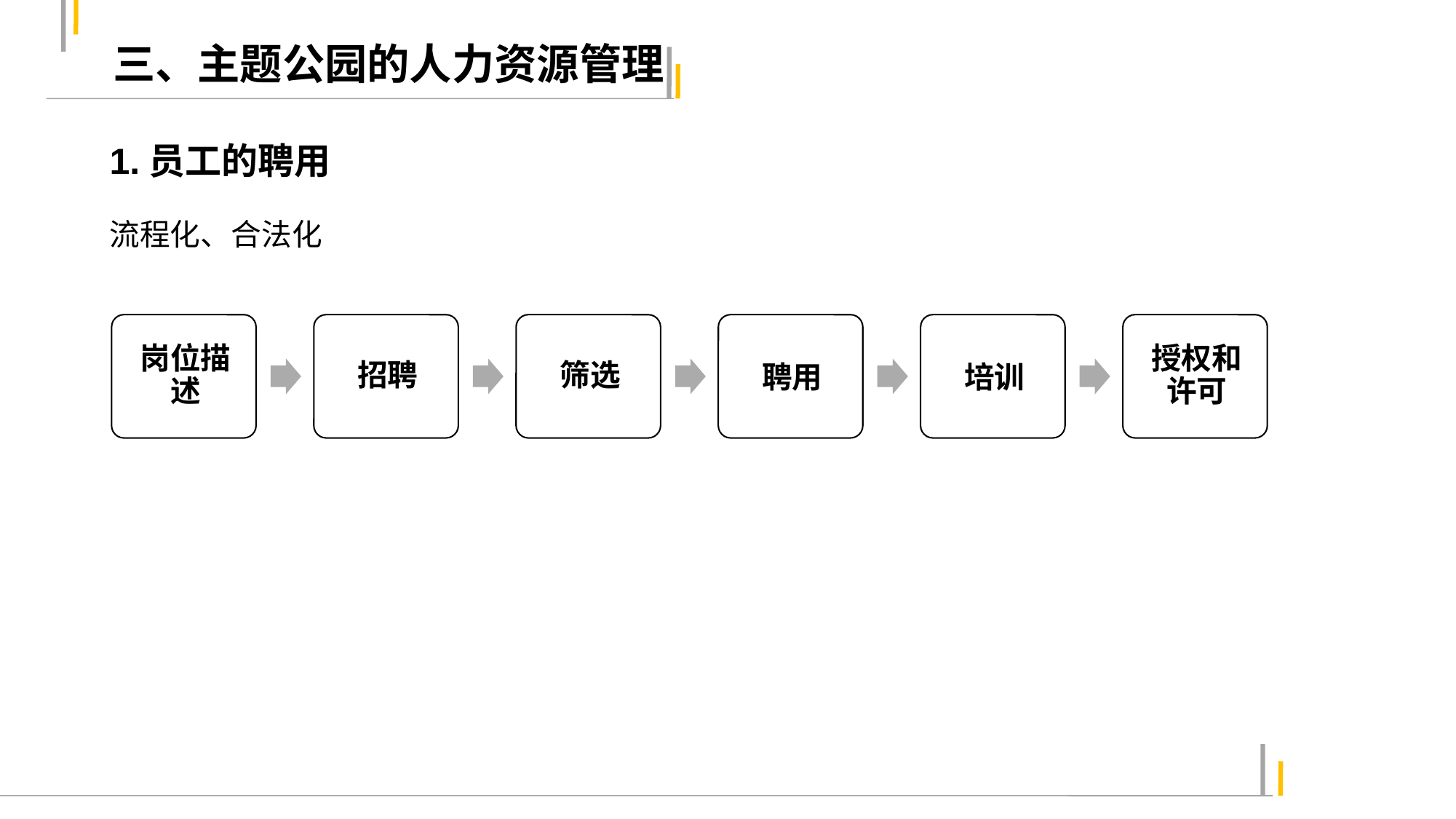

三、主题公园的人力资源管理

岗位描述

招聘

筛选

聘用

培训

授权和许可
1.员工的聘用
流程化、合法化